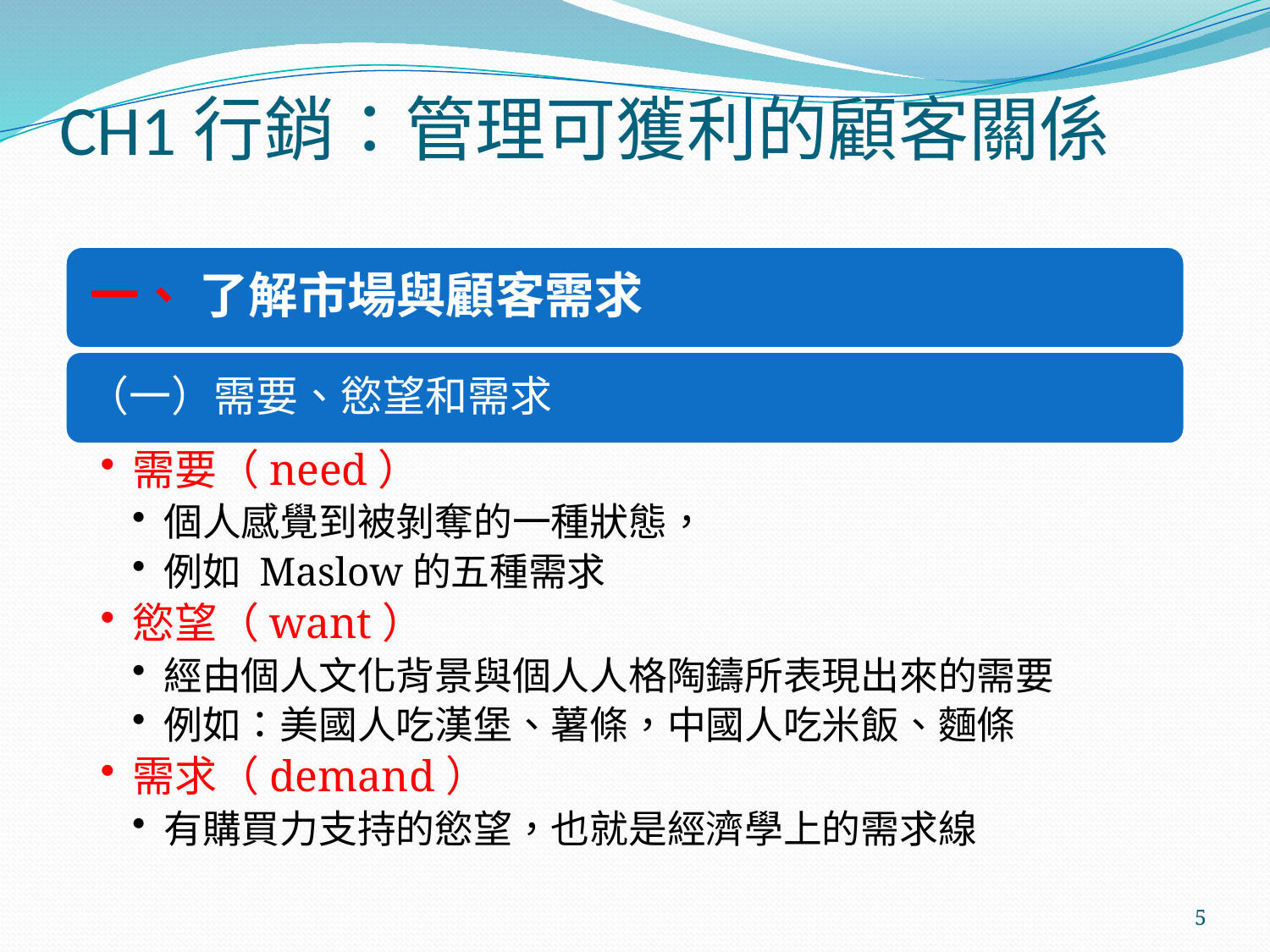

# CH1行銷：管理可獲利的顧客關係
一、 了解市場與顧客需求
（一）需要、慾望和需求
需要（need）
個人感覺到被剝奪的一種狀態，
例如 Maslow的五種需求
慾望（want）
經由個人文化背景與個人人格陶鑄所表現出來的需要
例如：美國人吃漢堡、薯條，中國人吃米飯、麵條
需求（demand）
有購買力支持的慾望，也就是經濟學上的需求線
5